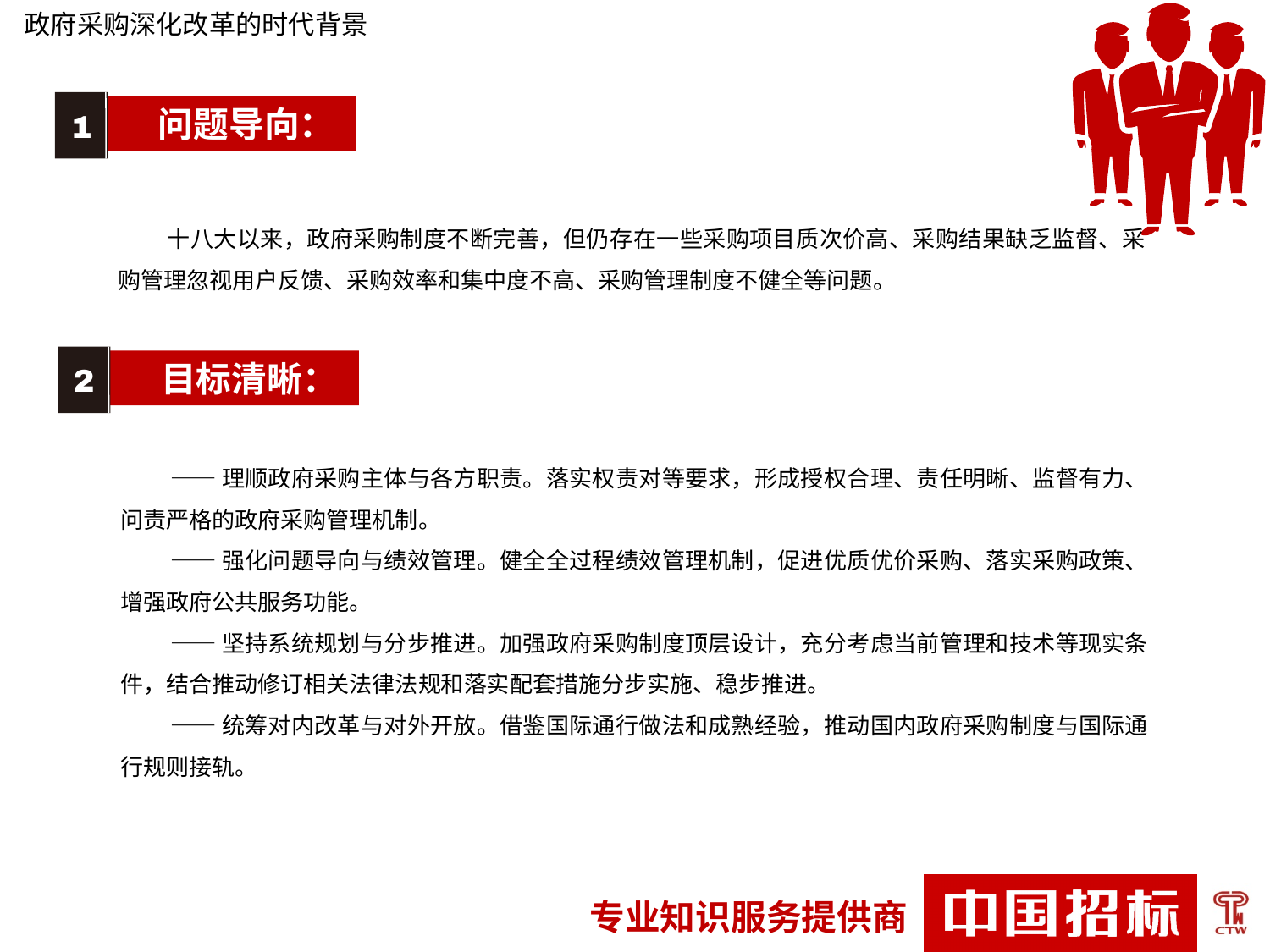

政府采购深化改革的时代背景
1

    问题导向：
十八大以来，政府采购制度不断完善，但仍存在一些采购项目质次价高、采购结果缺乏监督、采购管理忽视用户反馈、采购效率和集中度不高、采购管理制度不健全等问题。
2

    目标清晰：
——理顺政府采购主体与各方职责。落实权责对等要求，形成授权合理、责任明晰、监督有力、问责严格的政府采购管理机制。
——强化问题导向与绩效管理。健全全过程绩效管理机制，促进优质优价采购、落实采购政策、增强政府公共服务功能。
——坚持系统规划与分步推进。加强政府采购制度顶层设计，充分考虑当前管理和技术等现实条件，结合推动修订相关法律法规和落实配套措施分步实施、稳步推进。
——统筹对内改革与对外开放。借鉴国际通行做法和成熟经验，推动国内政府采购制度与国际通行规则接轨。